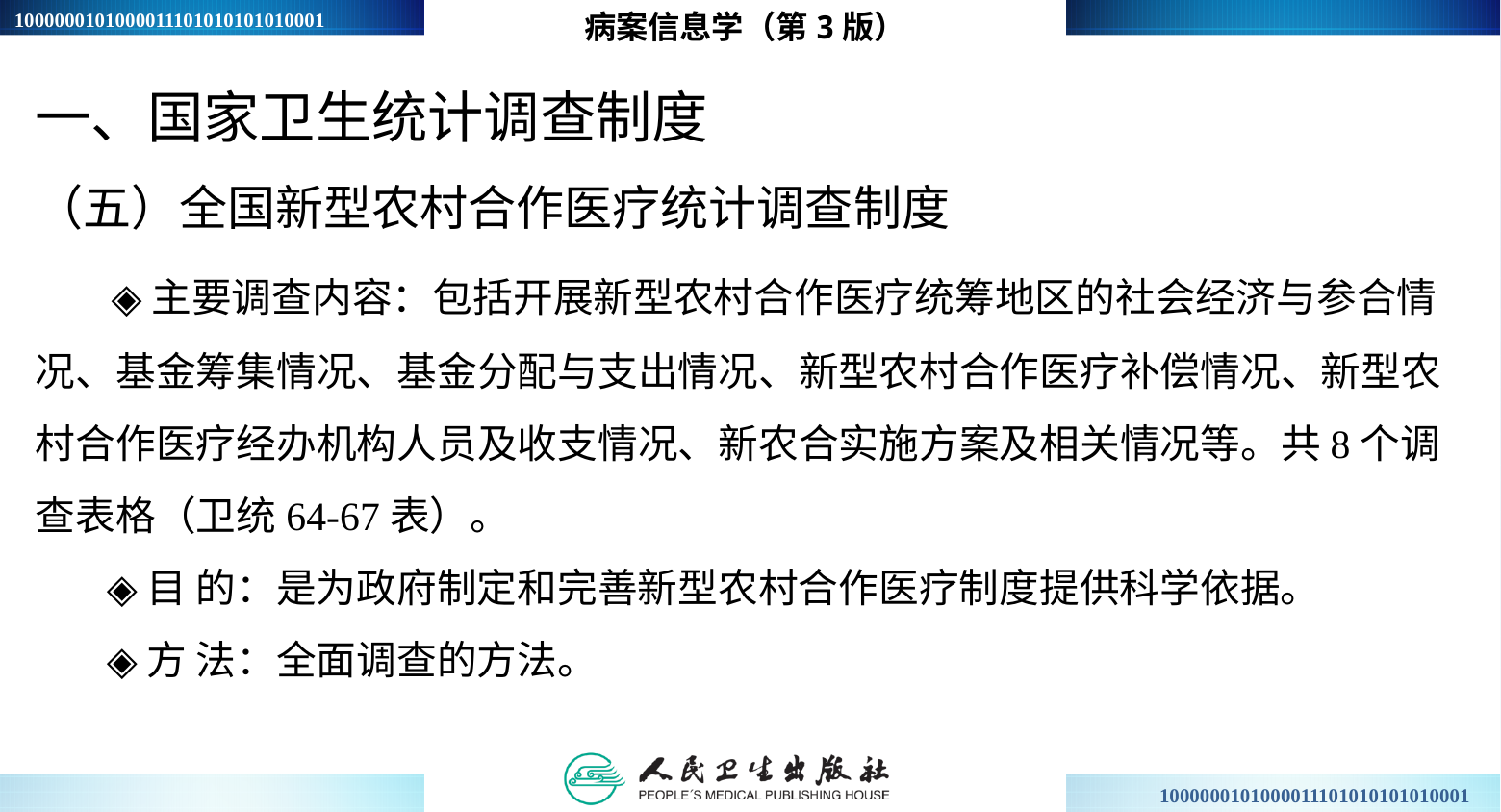

病案信息学（第3版）
一、国家卫生统计调查制度
（五）全国新型农村合作医疗统计调查制度
       ◈主要调查内容：包括开展新型农村合作医疗统筹地区的社会经济与参合情况、基金筹集情况、基金分配与支出情况、新型农村合作医疗补偿情况、新型农村合作医疗经办机构人员及收支情况、新农合实施方案及相关情况等。共8个调查表格（卫统64-67表）。
        ◈目 的：是为政府制定和完善新型农村合作医疗制度提供科学依据。
        ◈方 法：全面调查的方法。